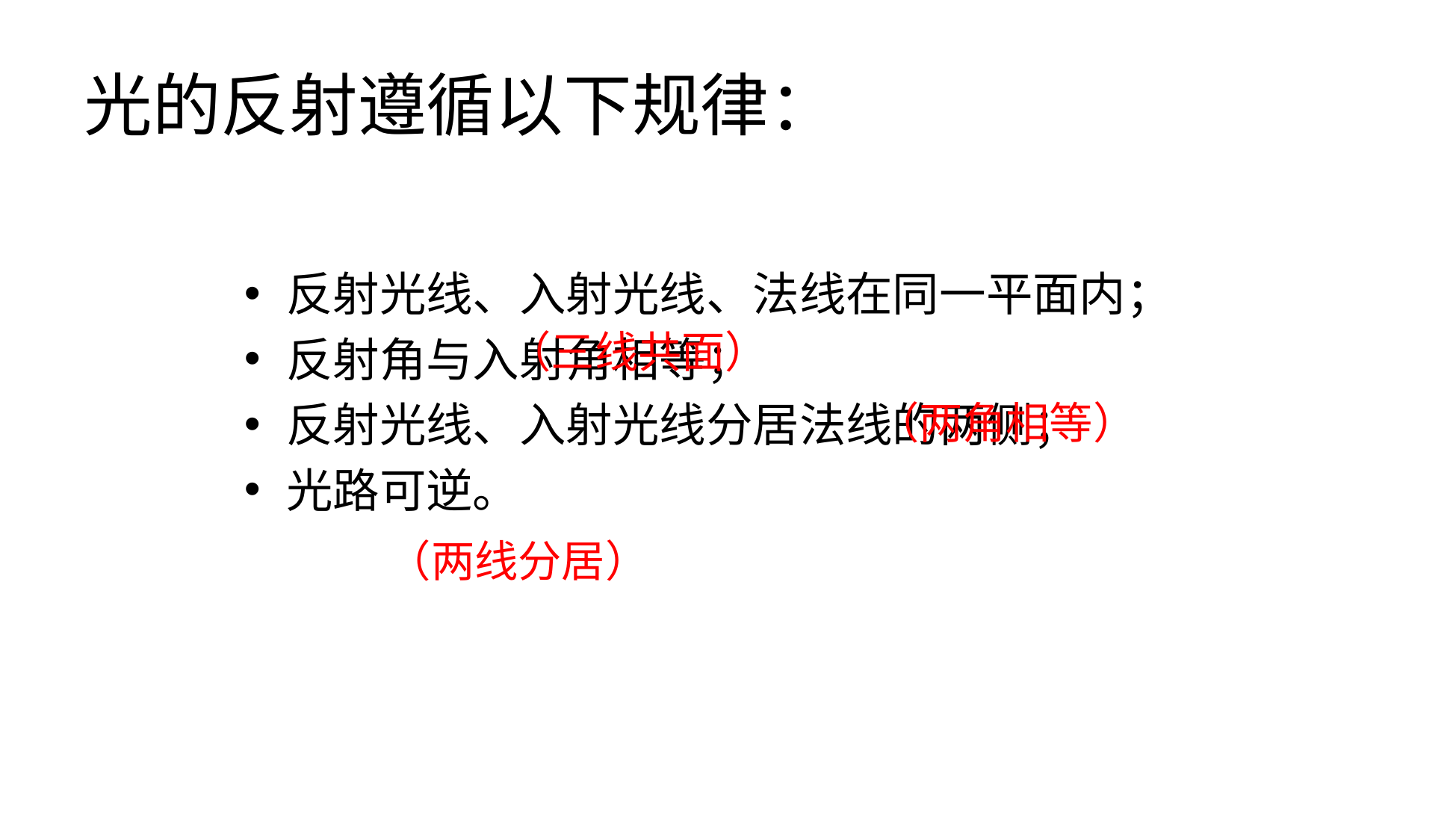

# 光的反射遵循以下规律：
反射光线、入射光线、法线在同一平面内；
反射角与入射角相等；
反射光线、入射光线分居法线的两侧；
光路可逆。
（三线共面）

（两角相等）
（两线分居）